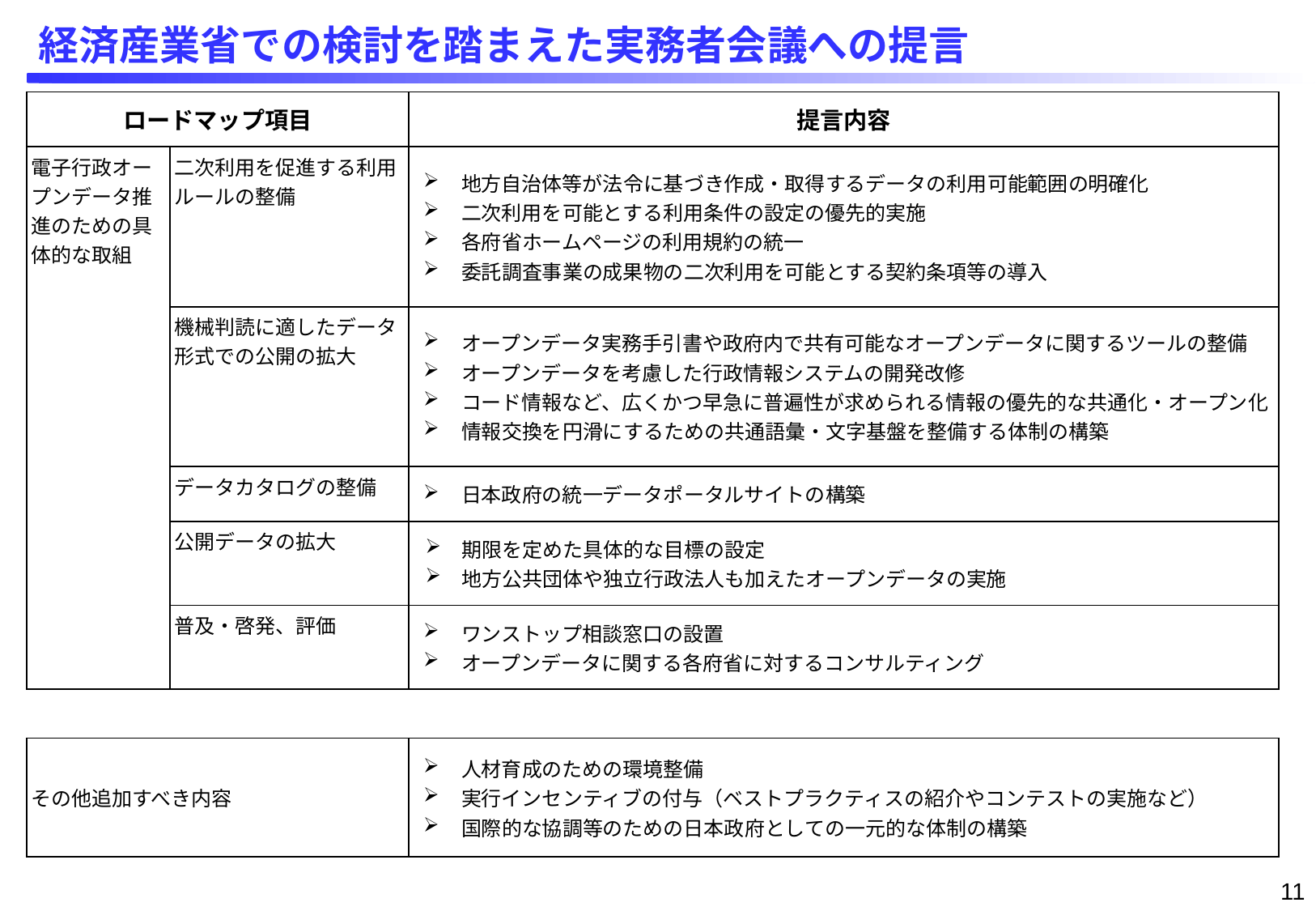

# 経済産業省での検討を踏まえた実務者会議への提言
| ロードマップ項目 |  | 提言内容 |
| --- | --- | --- |
| 電子行政オープンデータ推進のための具体的な取組 | 二次利用を促進する利用ルールの整備 | 地方自治体等が法令に基づき作成・取得するデータの利用可能範囲の明確化 二次利用を可能とする利用条件の設定の優先的実施 各府省ホームページの利用規約の統一 委託調査事業の成果物の二次利用を可能とする契約条項等の導入 |
|  | 機械判読に適したデータ形式での公開の拡大 | オープンデータ実務手引書や政府内で共有可能なオープンデータに関するツールの整備 オープンデータを考慮した行政情報システムの開発改修 コード情報など、広くかつ早急に普遍性が求められる情報の優先的な共通化・オープン化 情報交換を円滑にするための共通語彙・文字基盤を整備する体制の構築 |
|  | データカタログの整備 | 日本政府の統一データポータルサイトの構築 |
|  | 公開データの拡大 | 期限を定めた具体的な目標の設定 地方公共団体や独立行政法人も加えたオープンデータの実施 |
|  | 普及・啓発、評価 | ワンストップ相談窓口の設置 オープンデータに関する各府省に対するコンサルティング |
|  |  |  |
| その他追加すべき内容 |  | 人材育成のための環境整備 実行インセンティブの付与（ベストプラクティスの紹介やコンテストの実施など） 国際的な協調等のための日本政府としての一元的な体制の構築 |
11